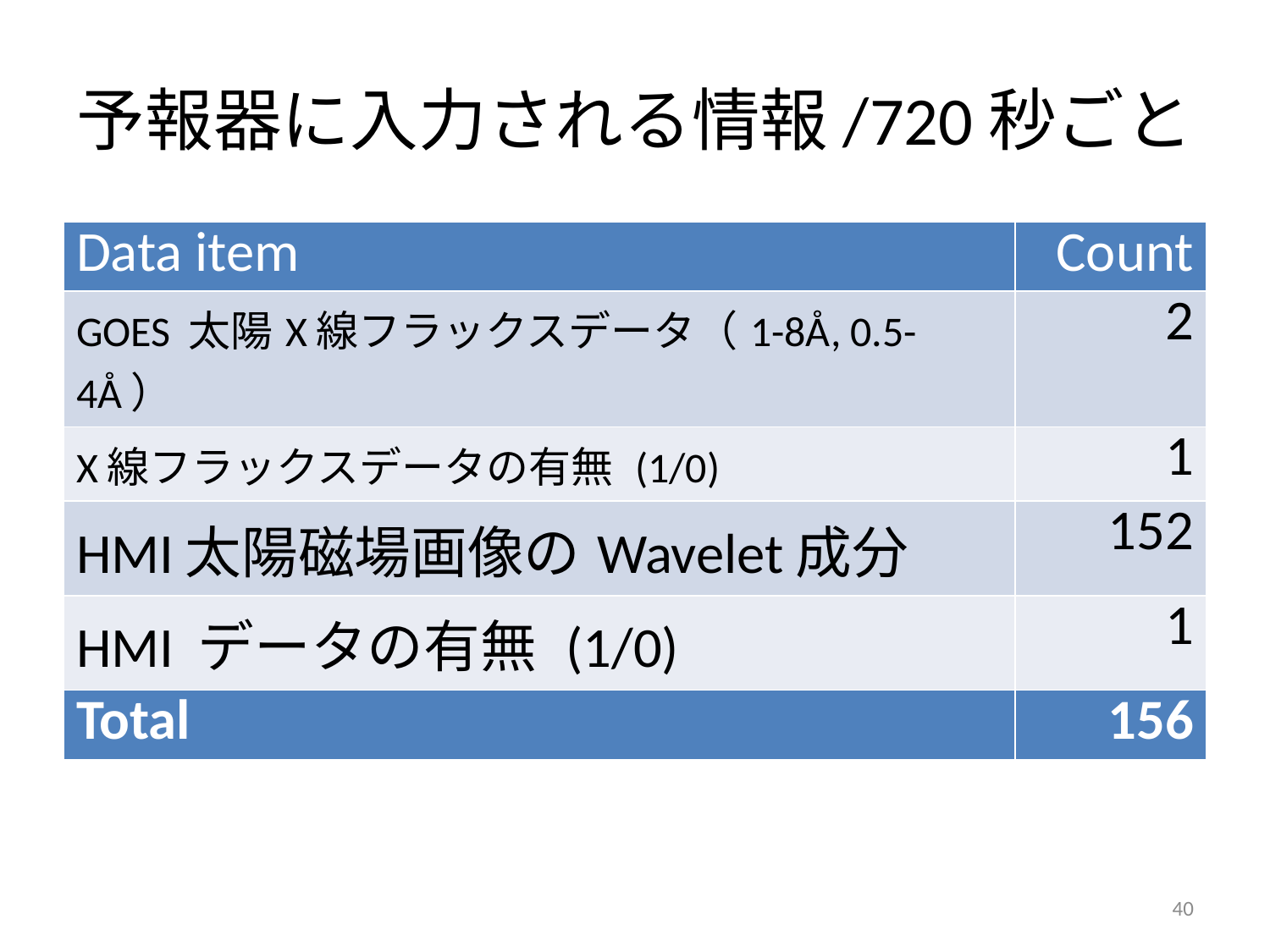

# 予報器に入力される情報/720秒ごと
| Data item | Count |
| --- | --- |
| GOES 太陽X線フラックスデータ（1-8Å, 0.5-4Å） | 2 |
| X線フラックスデータの有無 (1/0) | 1 |
| HMI太陽磁場画像のWavelet成分 | 152 |
| HMI データの有無 (1/0) | 1 |
| Total | 156 |
40